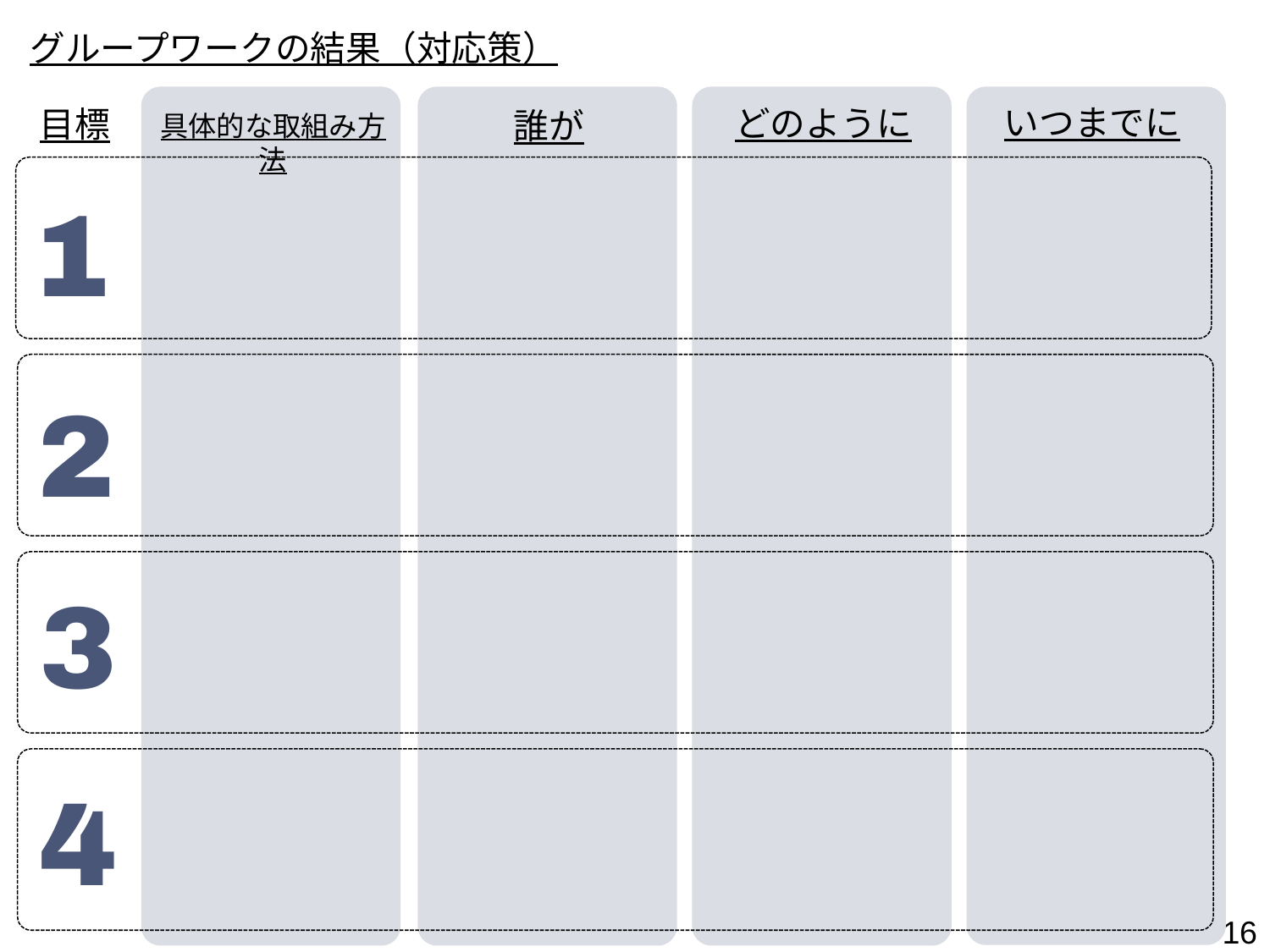

グループワークの結果（対応策）

いつまでに
どのように
目標
誰が
具体的な取組み方法
1

2
3
4
16